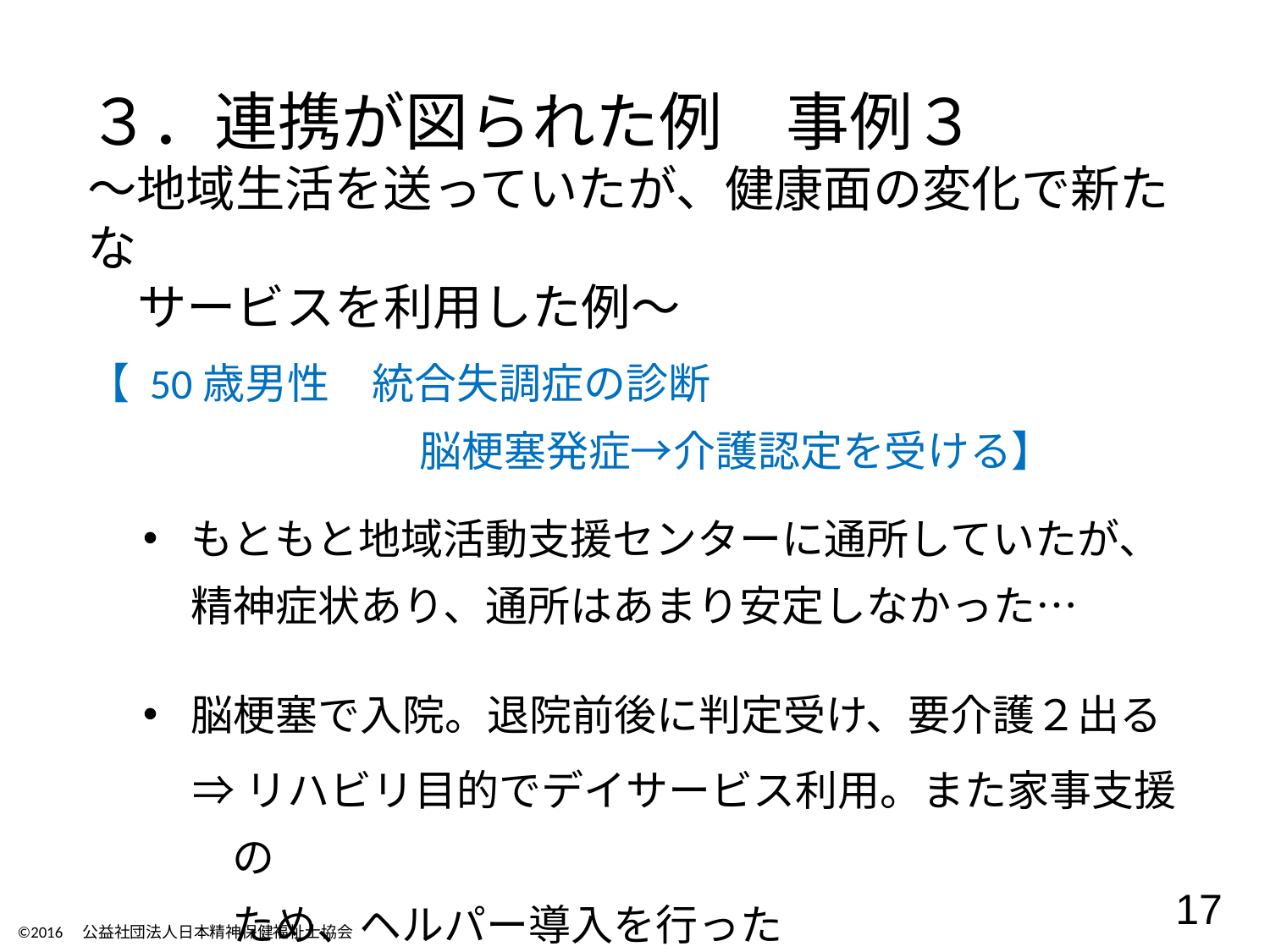

３．連携が図られた例　事例３
～地域生活を送っていたが、健康面の変化で新たな
サービスを利用した例～
【 50歳男性　統合失調症の診断
　　　　　　　脳梗塞発症→介護認定を受ける】
もともと地域活動支援センターに通所していたが、精神症状あり、通所はあまり安定しなかった…
脳梗塞で入院。退院前後に判定受け、要介護２出る
⇒リハビリ目的でデイサービス利用。また家事支援の
ため、ヘルパー導入を行った

17
©2016　公益社団法人日本精神保健福祉士協会